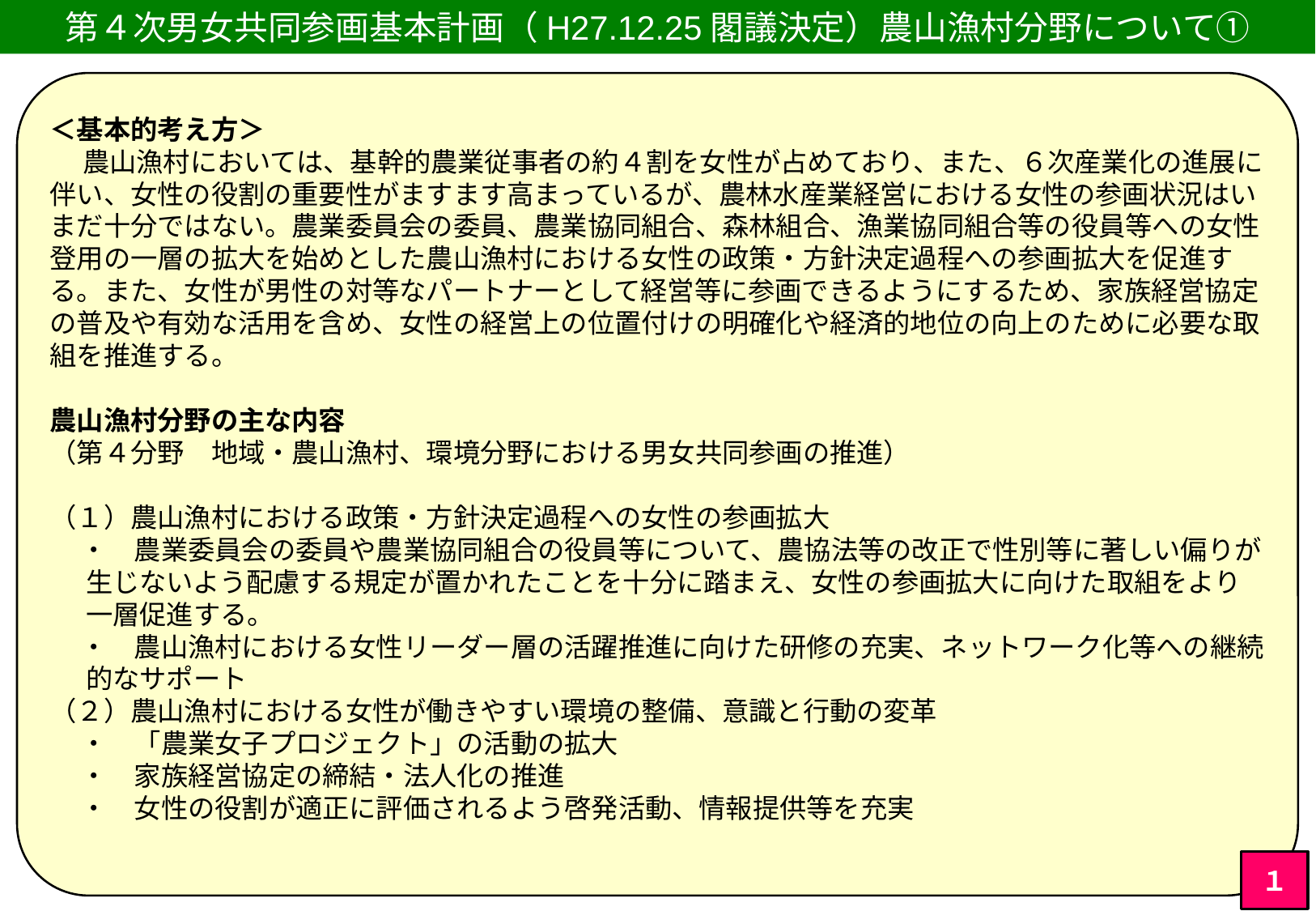

第４次男女共同参画基本計画（H27.12.25閣議決定）農山漁村分野について①
＜基本的考え方＞
　 農山漁村においては、基幹的農業従事者の約４割を女性が占めており、また、６次産業化の進展に伴い、女性の役割の重要性がますます高まっているが、農林水産業経営における女性の参画状況はいまだ十分ではない。農業委員会の委員、農業協同組合、森林組合、漁業協同組合等の役員等への女性登用の一層の拡大を始めとした農山漁村における女性の政策・方針決定過程への参画拡大を促進する。また、女性が男性の対等なパートナーとして経営等に参画できるようにするため、家族経営協定の普及や有効な活用を含め、女性の経営上の位置付けの明確化や経済的地位の向上のために必要な取組を推進する。

農山漁村分野の主な内容
（第４分野　地域・農山漁村、環境分野における男女共同参画の推進）

（１）農山漁村における政策・方針決定過程への女性の参画拡大
    ・　農業委員会の委員や農業協同組合の役員等について、農協法等の改正で性別等に著しい偏りが生じないよう配慮する規定が置かれたことを十分に踏まえ、女性の参画拡大に向けた取組をより一層促進する。
    ・　農山漁村における女性リーダー層の活躍推進に向けた研修の充実、ネットワーク化等への継続的なサポート
（２）農山漁村における女性が働きやすい環境の整備、意識と行動の変革
    ・　「農業女子プロジェクト」の活動の拡大
    ・　家族経営協定の締結・法人化の推進
    ・　女性の役割が適正に評価されるよう啓発活動、情報提供等を充実

１